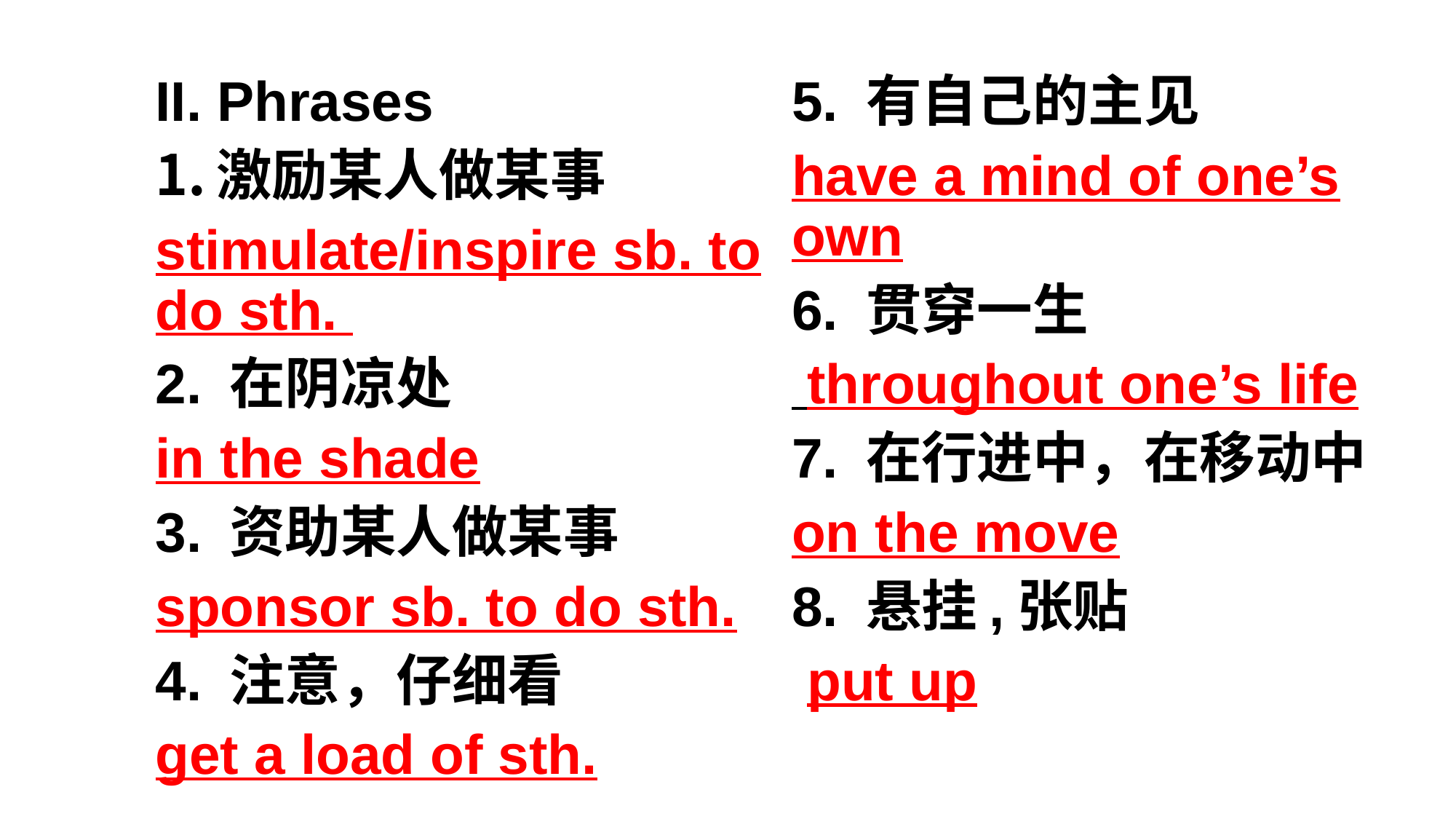

#
II. Phrases
激励某人做某事
stimulate/inspire sb. to do sth.
2. 在阴凉处
in the shade
3. 资助某人做某事
sponsor sb. to do sth.
4. 注意，仔细看
get a load of sth.
5. 有自己的主见
have a mind of one’s own
6. 贯穿一生
 throughout one’s life
7. 在行进中，在移动中
on the move
8. 悬挂,张贴
 put up